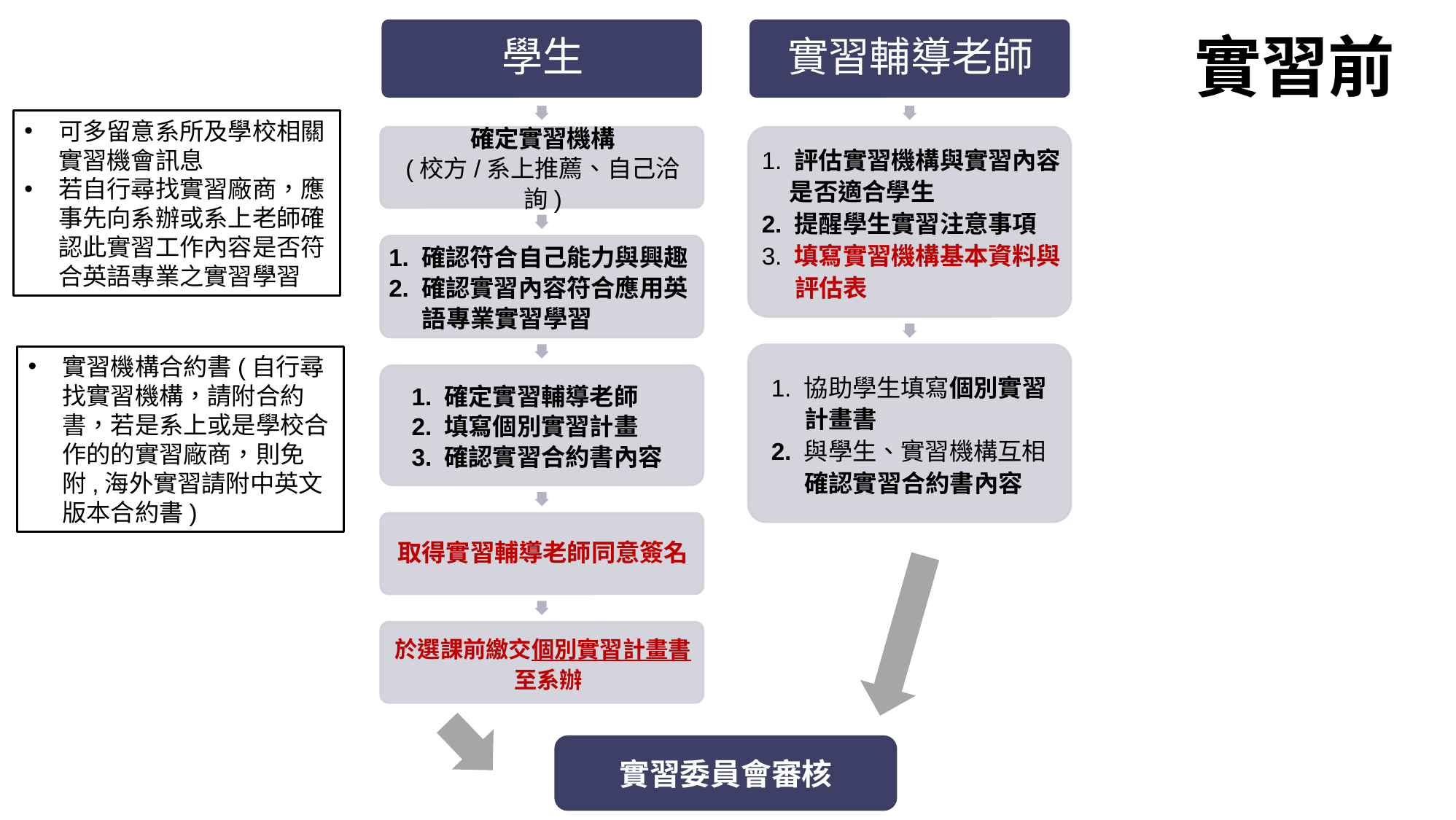

學生
確定實習機構
(校方/系上推薦、自己洽詢)
1. 確認符合自己能力與興趣
2. 確認實習內容符合應用英
     語專業實習學習
1. 確定實習輔導老師
2. 填寫個別實習計畫
3. 確認實習合約書內容
取得實習輔導老師同意簽名
於選課前繳交個別實習計畫書
 至系辦
實習輔導老師
1. 評估實習機構與實習內容
    是否適合學生
2. 提醒學生實習注意事項
3. 填寫實習機構基本資料與
     評估表
1. 協助學生填寫個別實習
     計畫書
2. 與學生、實習機構互相
     確認實習合約書內容
# 實習前
可多留意系所及學校相關實習機會訊息
若自行尋找實習廠商，應事先向系辦或系上老師確認此實習工作內容是否符合英語專業之實習學習
實習機構合約書(自行尋找實習機構，請附合約書，若是系上或是學校合作的的實習廠商，則免附,海外實習請附中英文版本合約書)

實習委員會審核